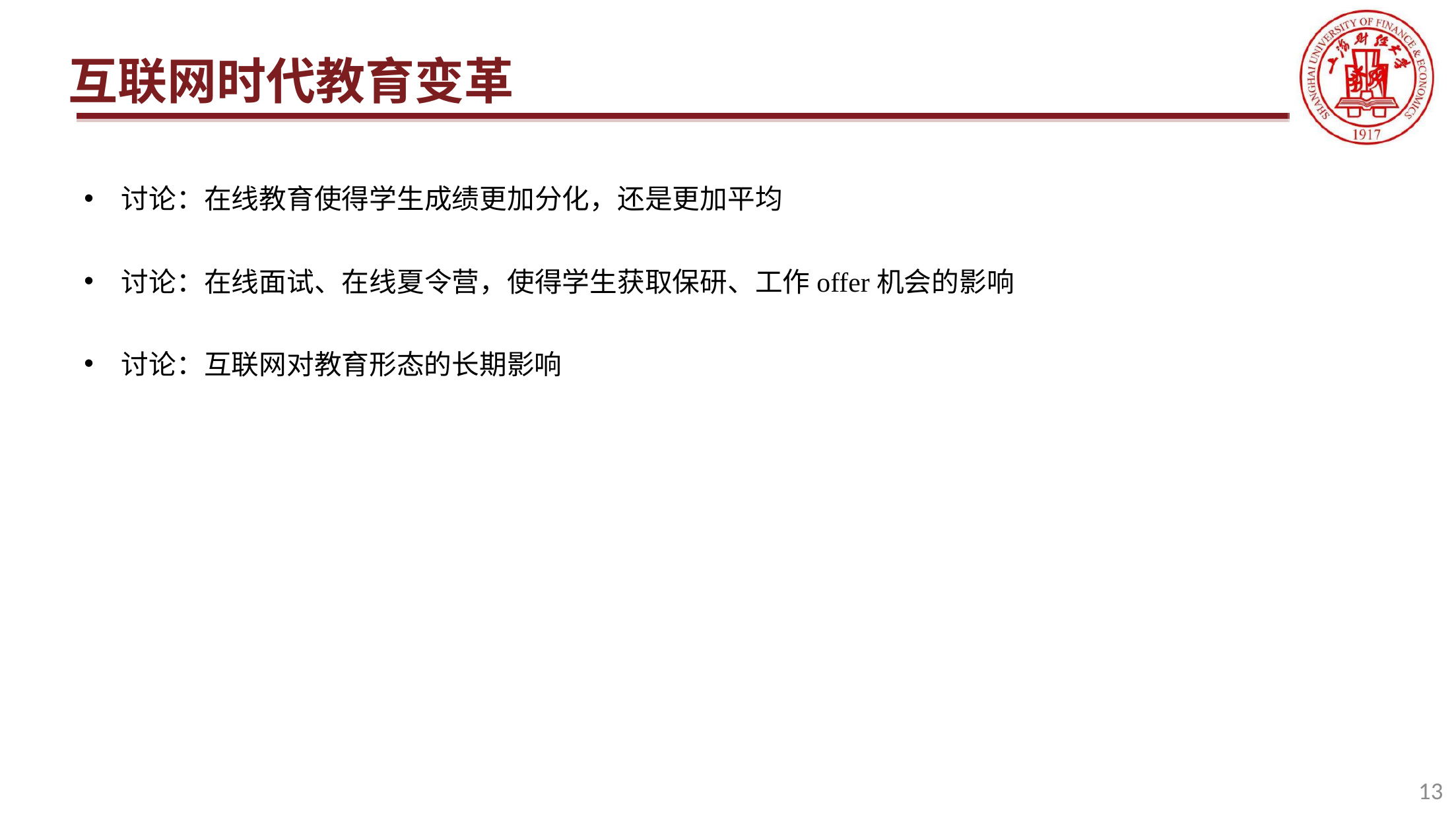

# 互联网时代教育变革
讨论：在线教育使得学生成绩更加分化，还是更加平均

讨论：在线面试、在线夏令营，使得学生获取保研、工作offer机会的影响

讨论：互联网对教育形态的长期影响

13